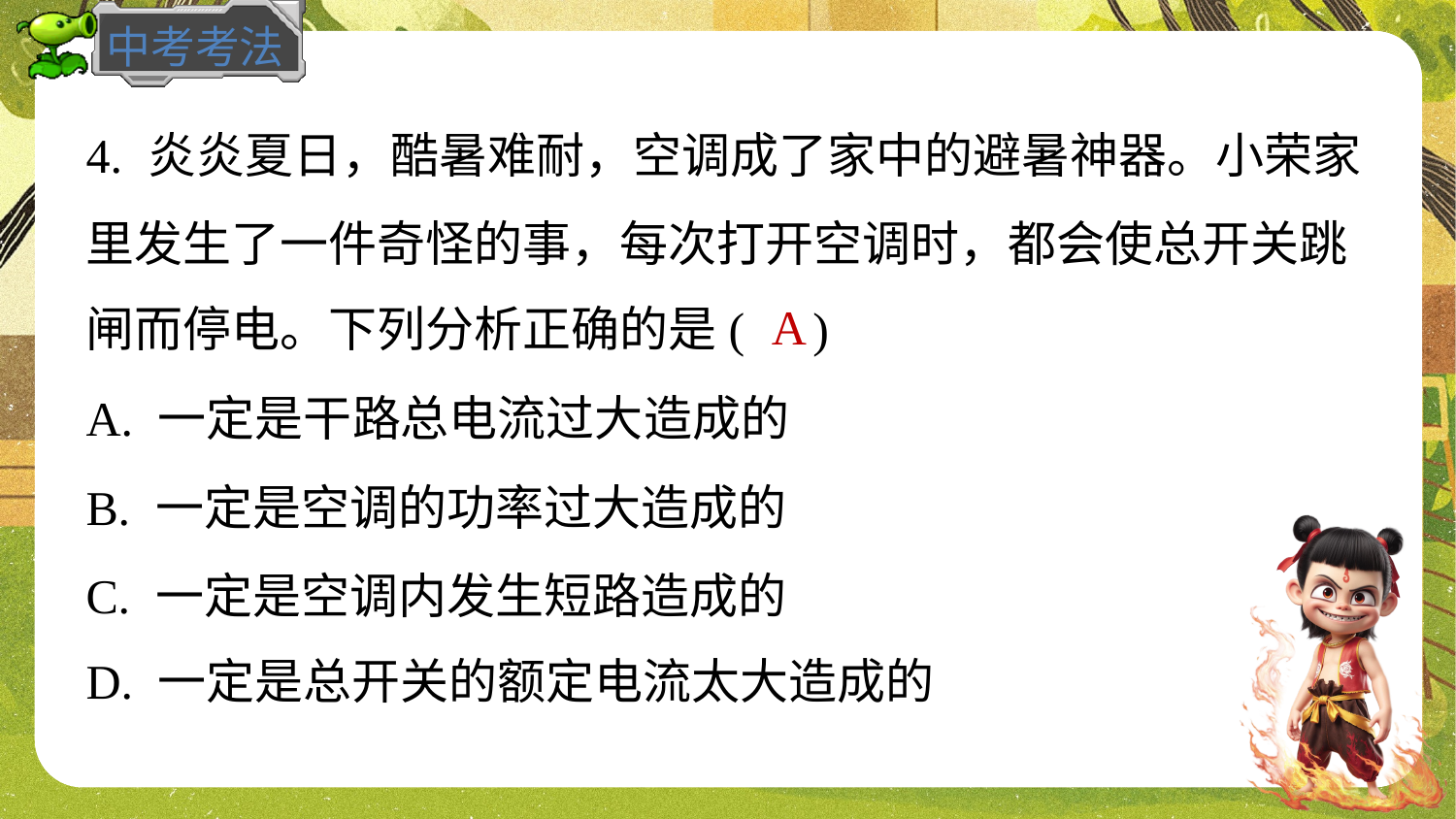

4. 炎炎夏日，酷暑难耐，空调成了家中的避暑神器。小荣家
里发生了一件奇怪的事，每次打开空调时，都会使总开关跳
闸而停电。下列分析正确的是(     )
A
A. 一定是干路总电流过大造成的
B. 一定是空调的功率过大造成的
C. 一定是空调内发生短路造成的
D. 一定是总开关的额定电流太大造成的